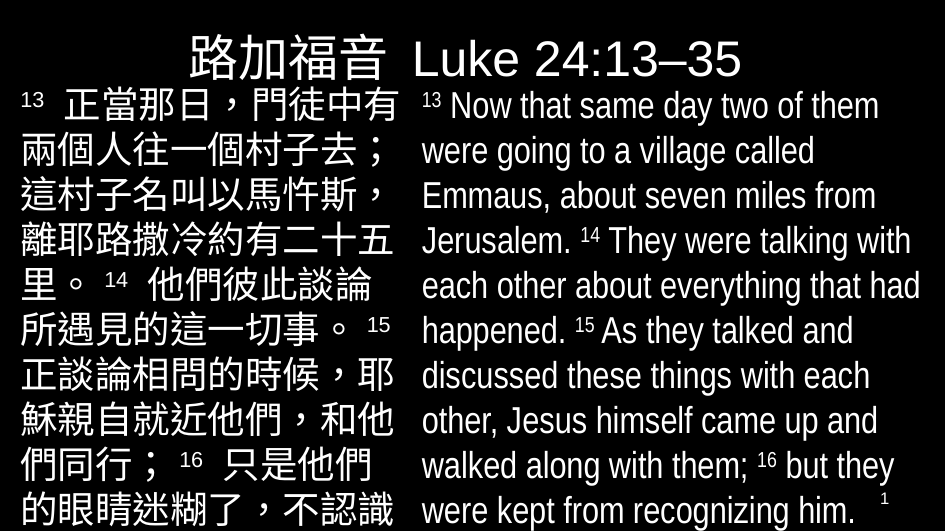

# 路加福音 Luke 24:13–35
13 正當那日，門徒中有兩個人往一個村子去；這村子名叫以馬忤斯，離耶路撒冷約有二十五里。14 他們彼此談論所遇見的這一切事。15 正談論相問的時候，耶穌親自就近他們，和他們同行；16 只是他們的眼睛迷糊了，不認識他。
13 Now that same day two of them were going to a village called Emmaus, about seven miles from Jerusalem. 14 They were talking with each other about everything that had happened. 15 As they talked and discussed these things with each other, Jesus himself came up and walked along with them; 16 but they were kept from recognizing him.
1